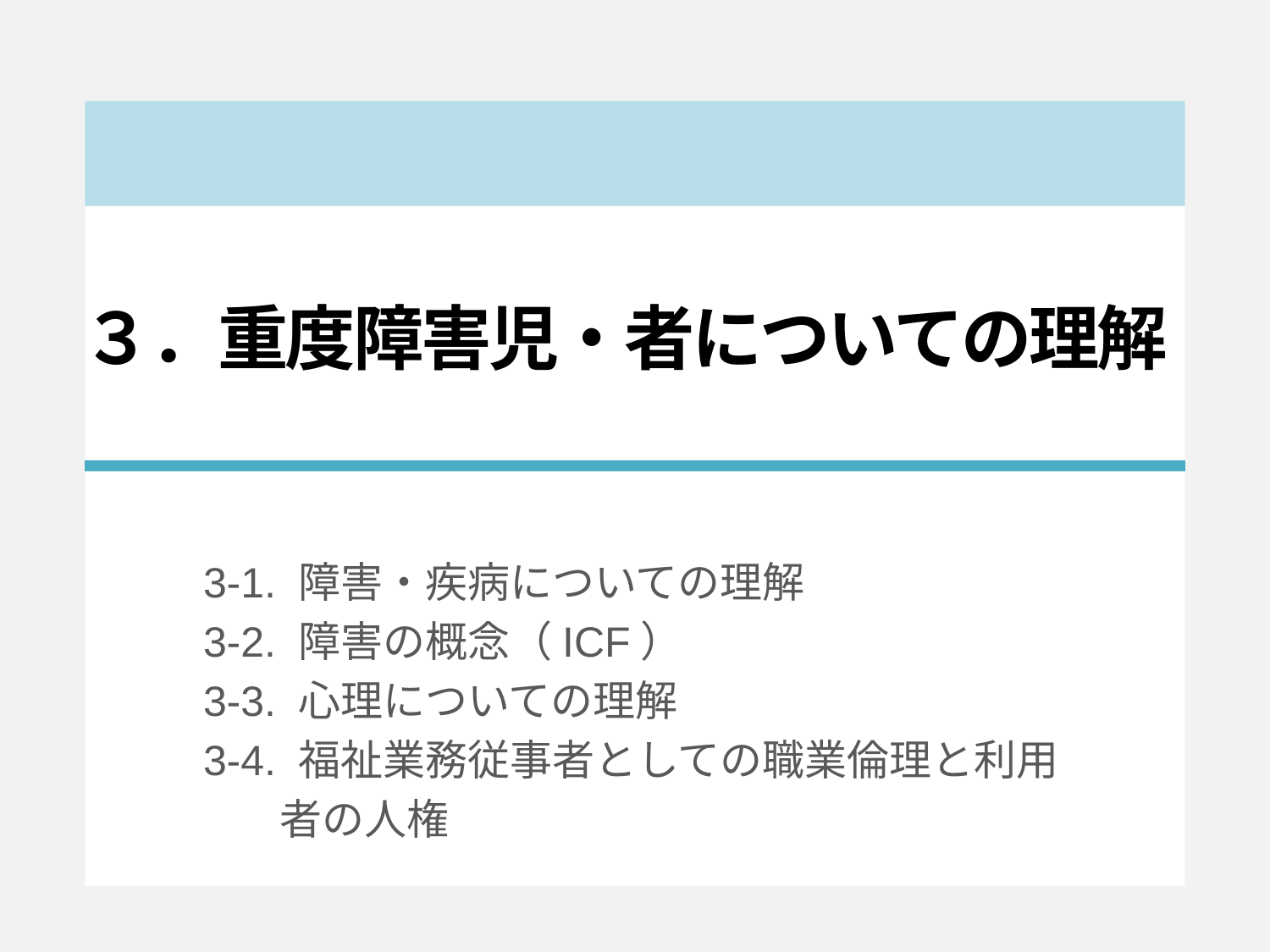

# ３．重度障害児・者についての理解
3-1. 障害・疾病についての理解
3-2. 障害の概念（ICF）
3-3. 心理についての理解
3-4. 福祉業務従事者としての職業倫理と利用
       者の人権